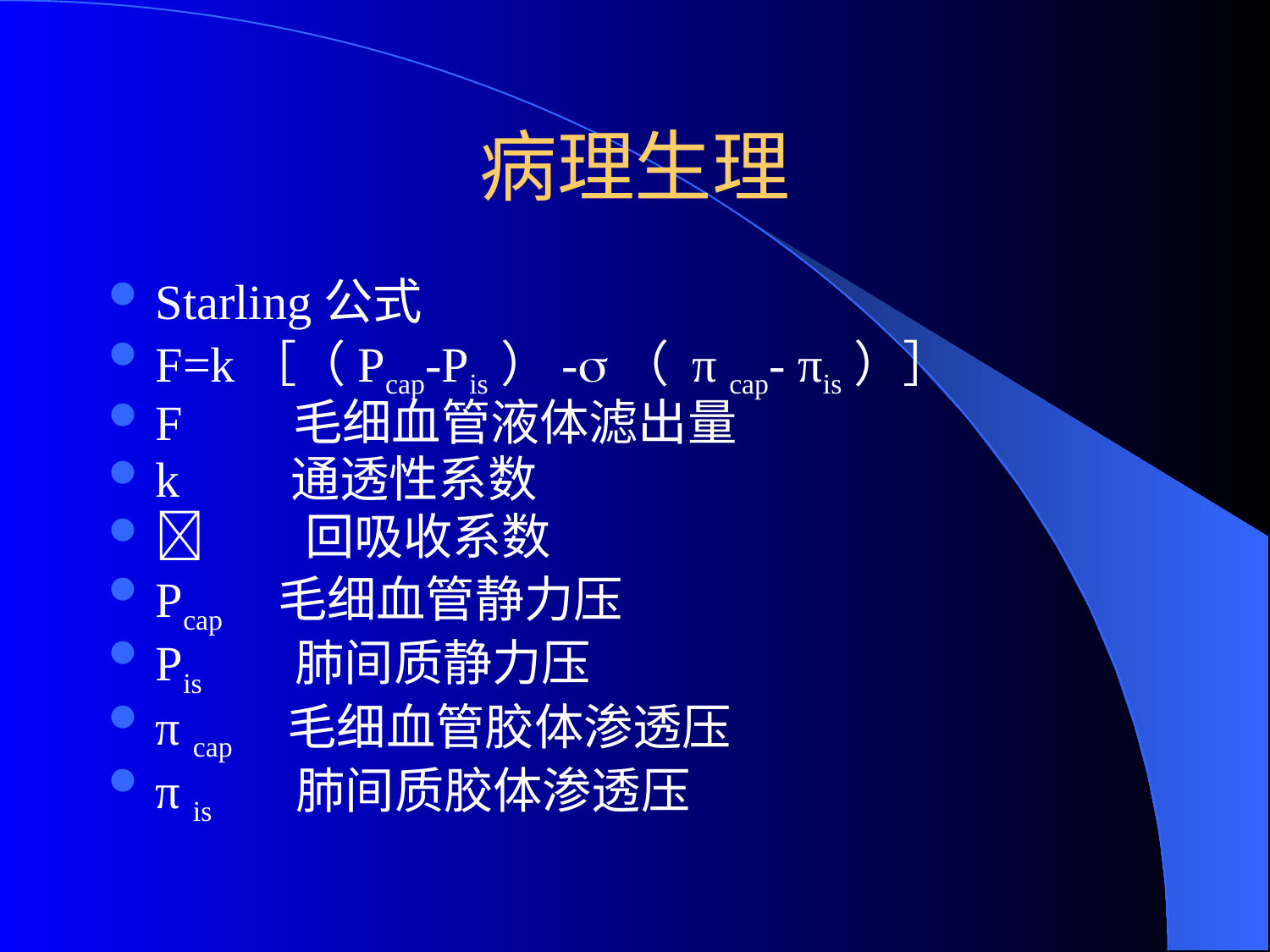

# 病理生理
Starling公式
F=k［（Pcap-Pis）-σ（ π cap- πis）］
F        毛细血管液体滤出量
k        通透性系数
σ        回吸收系数
Pcap      毛细血管静力压
Pis       肺间质静力压
π cap      毛细血管胶体渗透压
π is          肺间质胶体渗透压